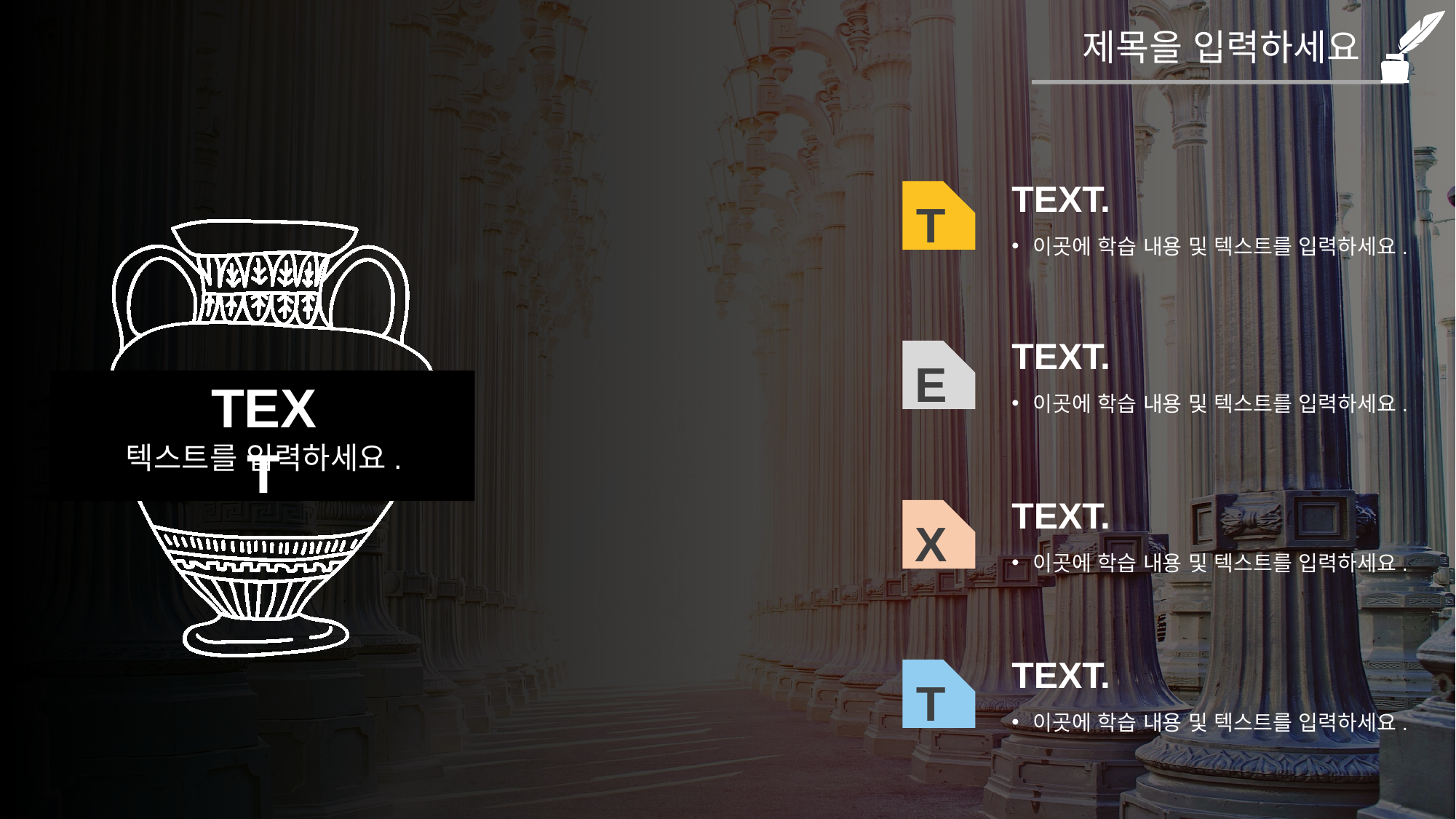

제목을 입력하세요

TEXT.
이곳에 학습 내용 및 텍스트를 입력하세요.
T

TEXT
텍스트를 입력하세요.

TEXT.
이곳에 학습 내용 및 텍스트를 입력하세요.
E
TEXT.
이곳에 학습 내용 및 텍스트를 입력하세요.
X
TEXT.
이곳에 학습 내용 및 텍스트를 입력하세요.
T